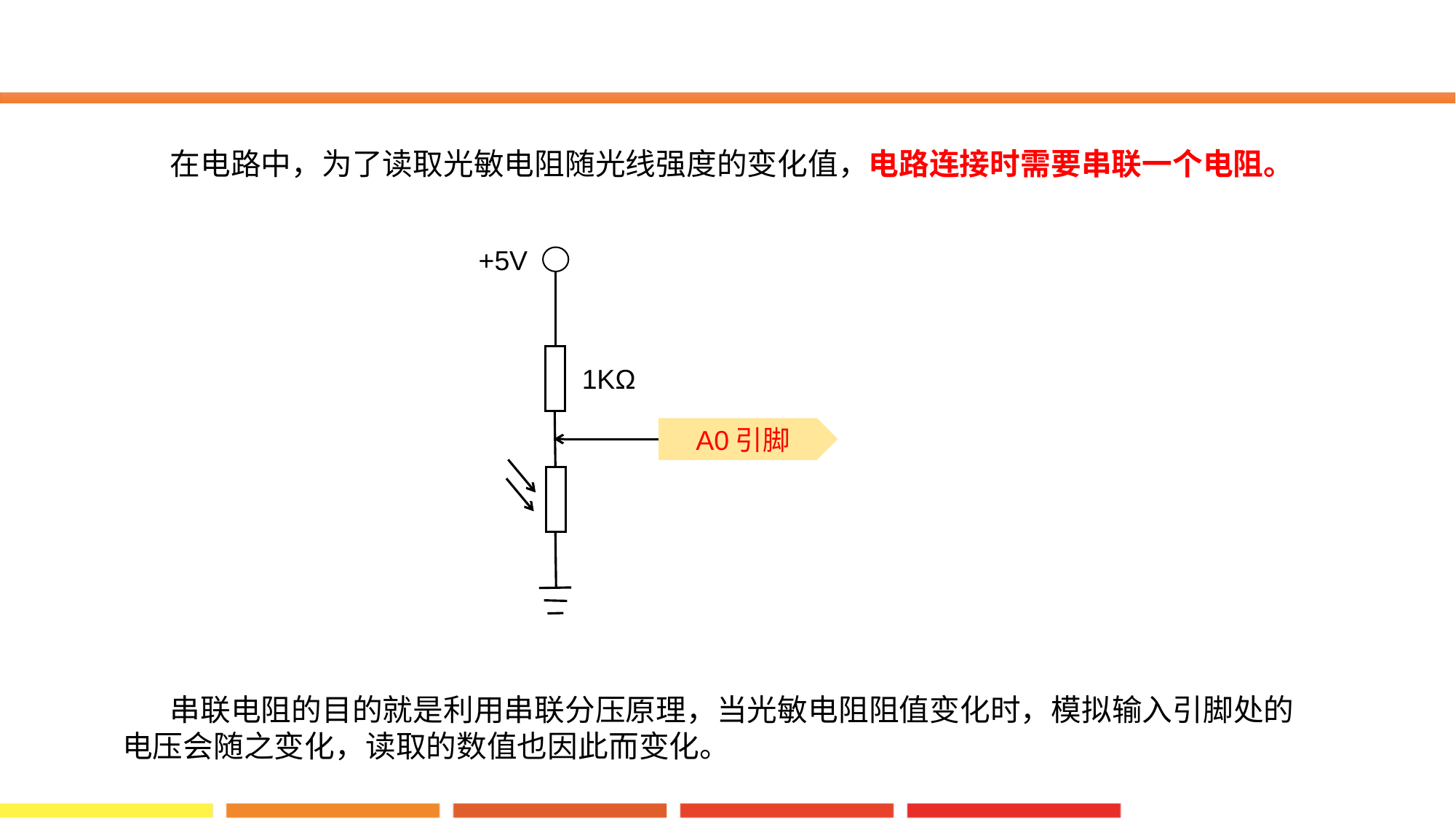

在电路中，为了读取光敏电阻随光线强度的变化值，电路连接时需要串联一个电阻。

      串联电阻的目的就是利用串联分压原理，当光敏电阻阻值变化时，模拟输入引脚处的电压会随之变化，读取的数值也因此而变化。
+5V

1KΩ
A0引脚